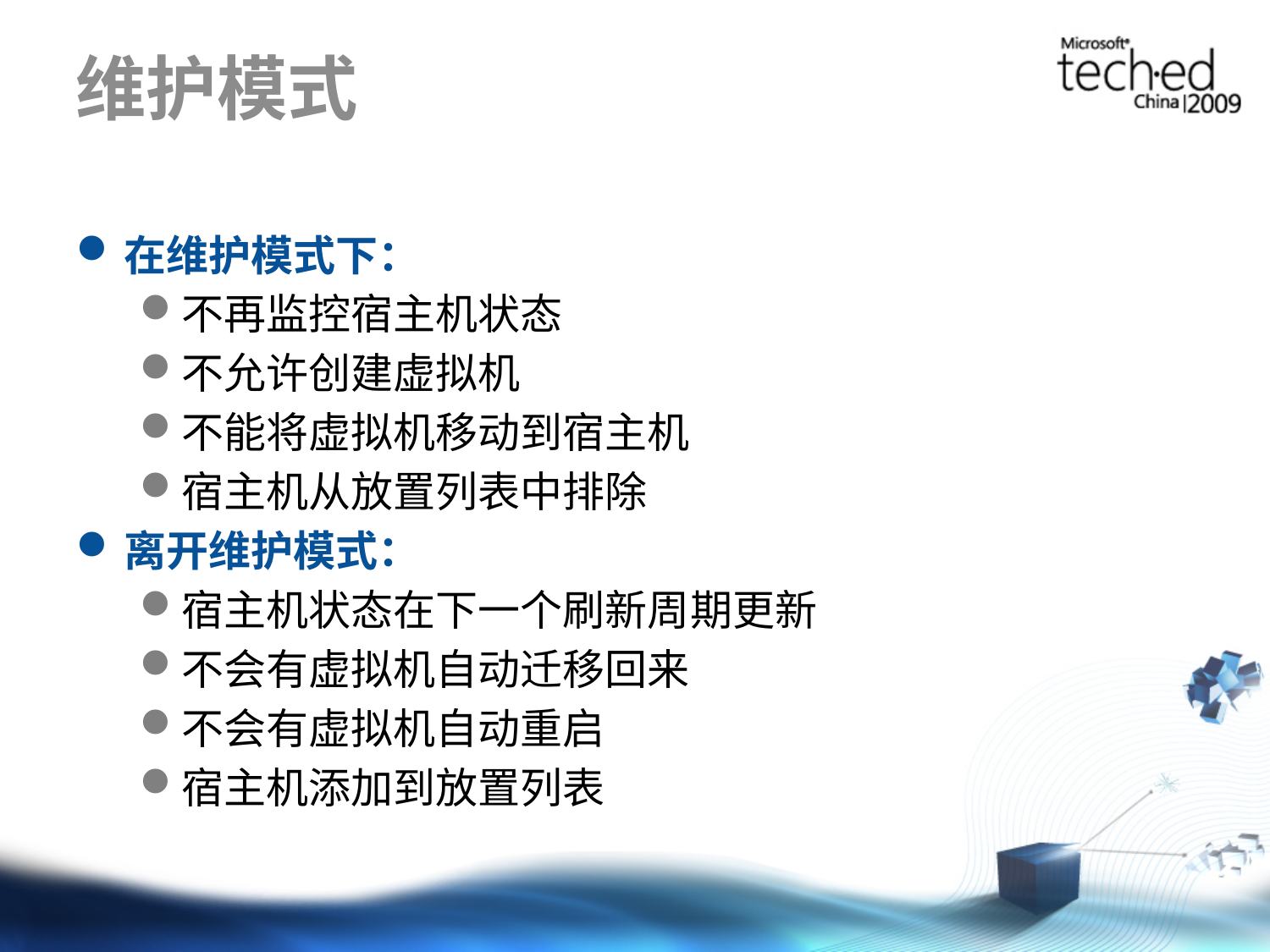

# 维护模式
在维护模式下：
不再监控宿主机状态
不允许创建虚拟机
不能将虚拟机移动到宿主机
宿主机从放置列表中排除
离开维护模式：
宿主机状态在下一个刷新周期更新
不会有虚拟机自动迁移回来
不会有虚拟机自动重启
宿主机添加到放置列表